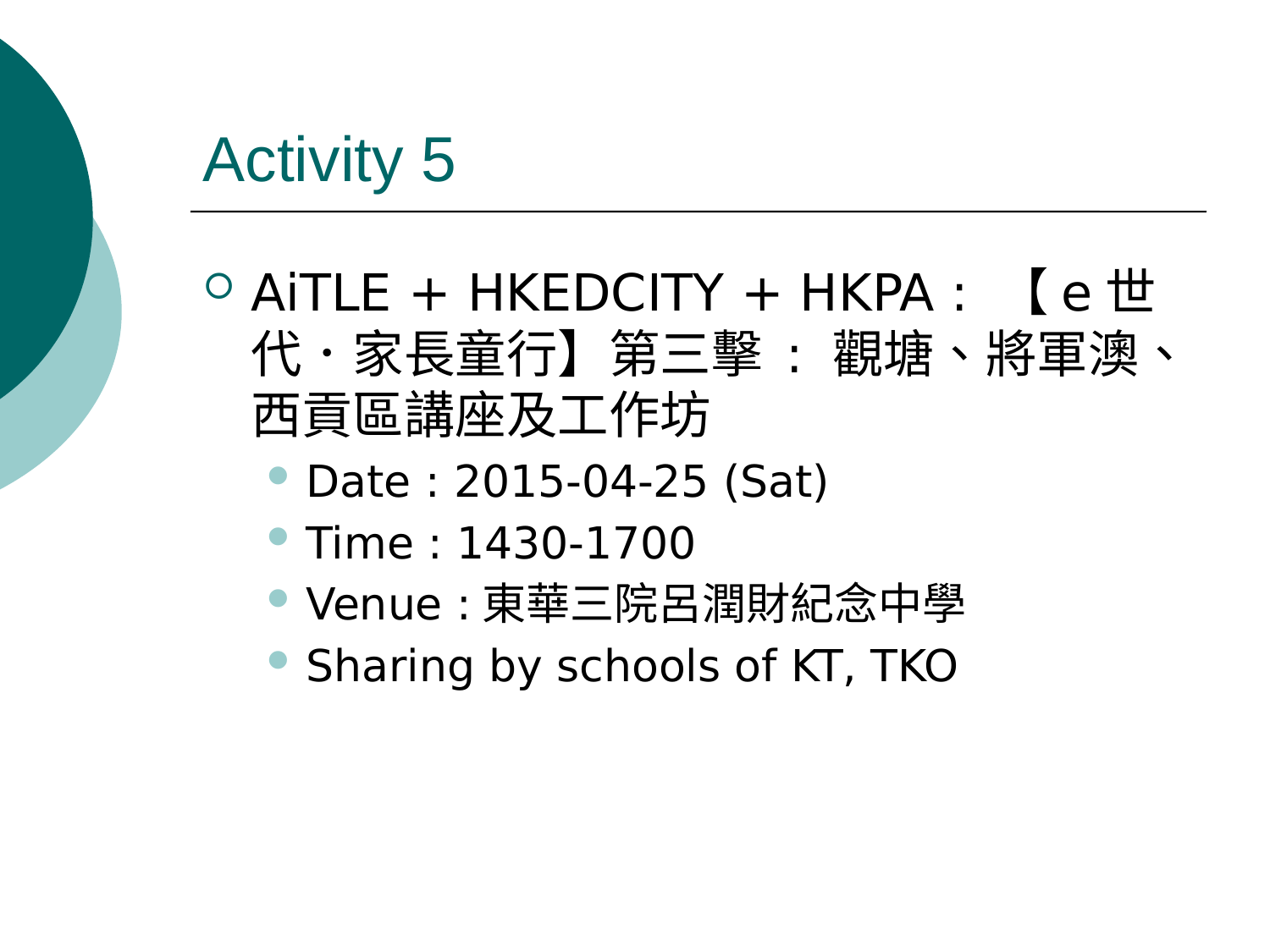

# Activity 5
AiTLE + HKEDCITY + HKPA : 【e世代．家長童行】第三擊 : 觀塘、將軍澳、西貢區講座及工作坊
Date : 2015-04-25 (Sat)
Time : 1430-1700
Venue :東華三院呂潤財紀念中學
Sharing by schools of KT, TKO